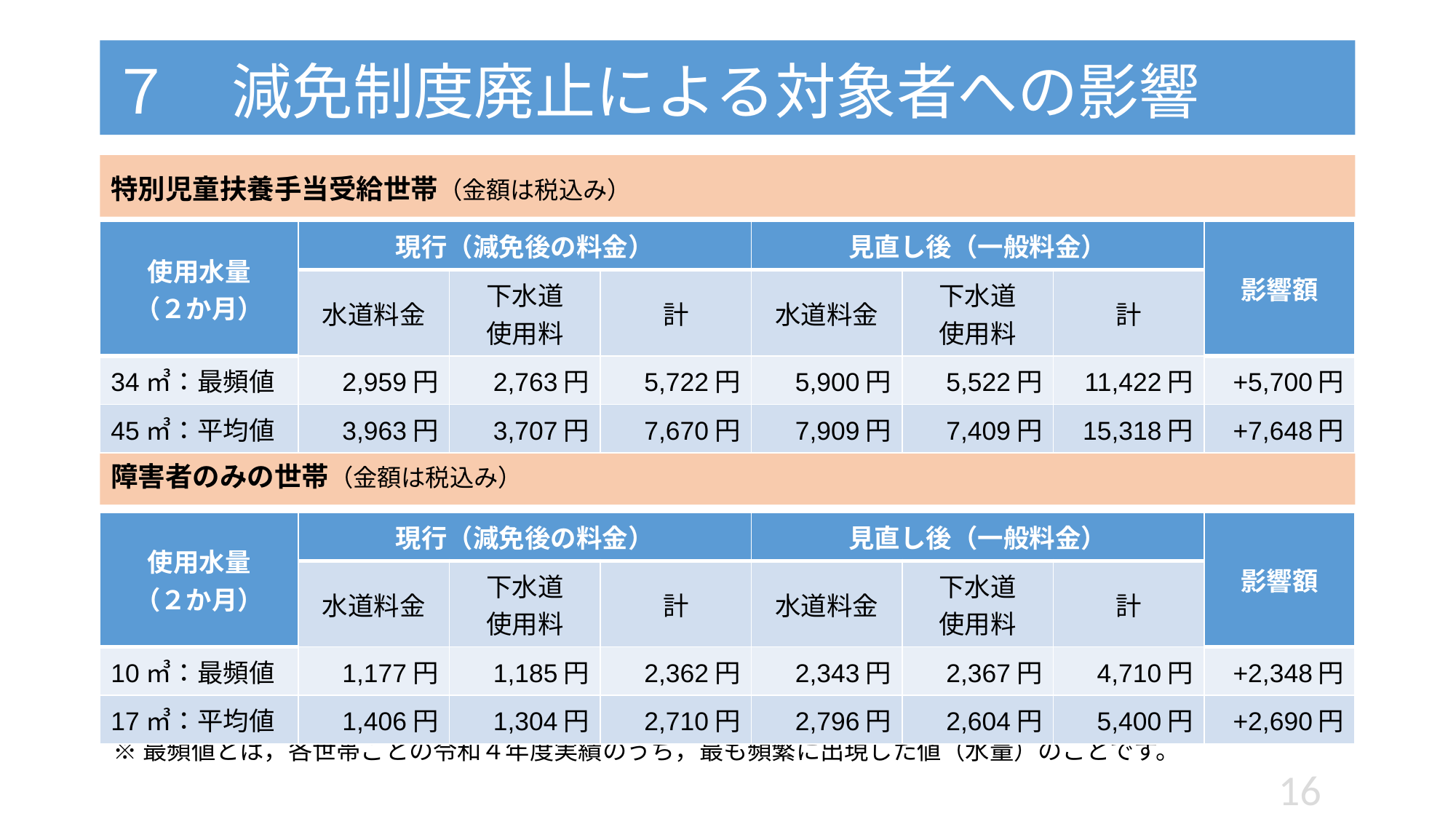

# ７　減免制度廃止による対象者への影響
特別児童扶養手当受給世帯（金額は税込み）

| 使用水量 （２か月） | 現行（減免後の料金） |  |  | 見直し後（一般料金） |  |  | 影響額 |
| --- | --- | --- | --- | --- | --- | --- | --- |
|  | 水道料金 | 下水道 使用料 | 計 | 水道料金 | 下水道 使用料 | 計 |  |
| 34㎥：最頻値 | 2,959円 | 2,763円 | 5,722円 | 5,900円 | 5,522円 | 11,422円 | +5,700円 |
| 45㎥：平均値 | 3,963円 | 3,707円 | 7,670円 | 7,909円 | 7,409円 | 15,318円 | +7,648円 |
障害者のみの世帯（金額は税込み）
| 使用水量 （２か月） | 現行（減免後の料金） |  |  | 見直し後（一般料金） |  |  | 影響額 |
| --- | --- | --- | --- | --- | --- | --- | --- |
|  | 水道料金 | 下水道 使用料 | 計 | 水道料金 | 下水道 使用料 | 計 |  |
| 10㎥：最頻値 | 1,177円 | 1,185円 | 2,362円 | 2,343円 | 2,367円 | 4,710円 | +2,348円 |
| 17㎥：平均値 | 1,406円 | 1,304円 | 2,710円 | 2,796円 | 2,604円 | 5,400円 | +2,690円 |
※最頻値とは，各世帯ごとの令和４年度実績のうち，最も頻繁に出現した値（水量）のことです。
16